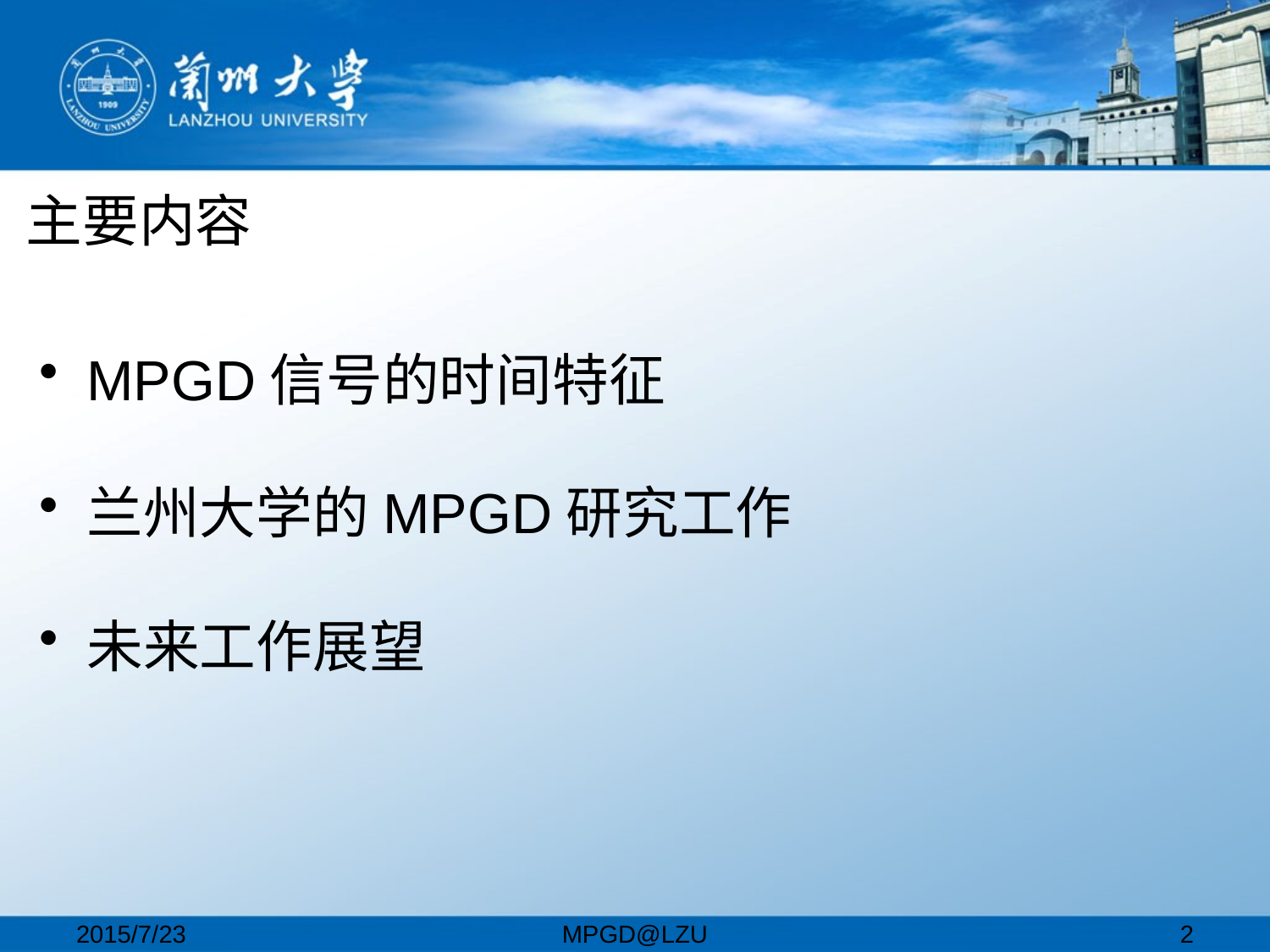

# 主要内容
MPGD信号的时间特征
兰州大学的MPGD研究工作
未来工作展望
2015/7/23
MPGD@LZU
2